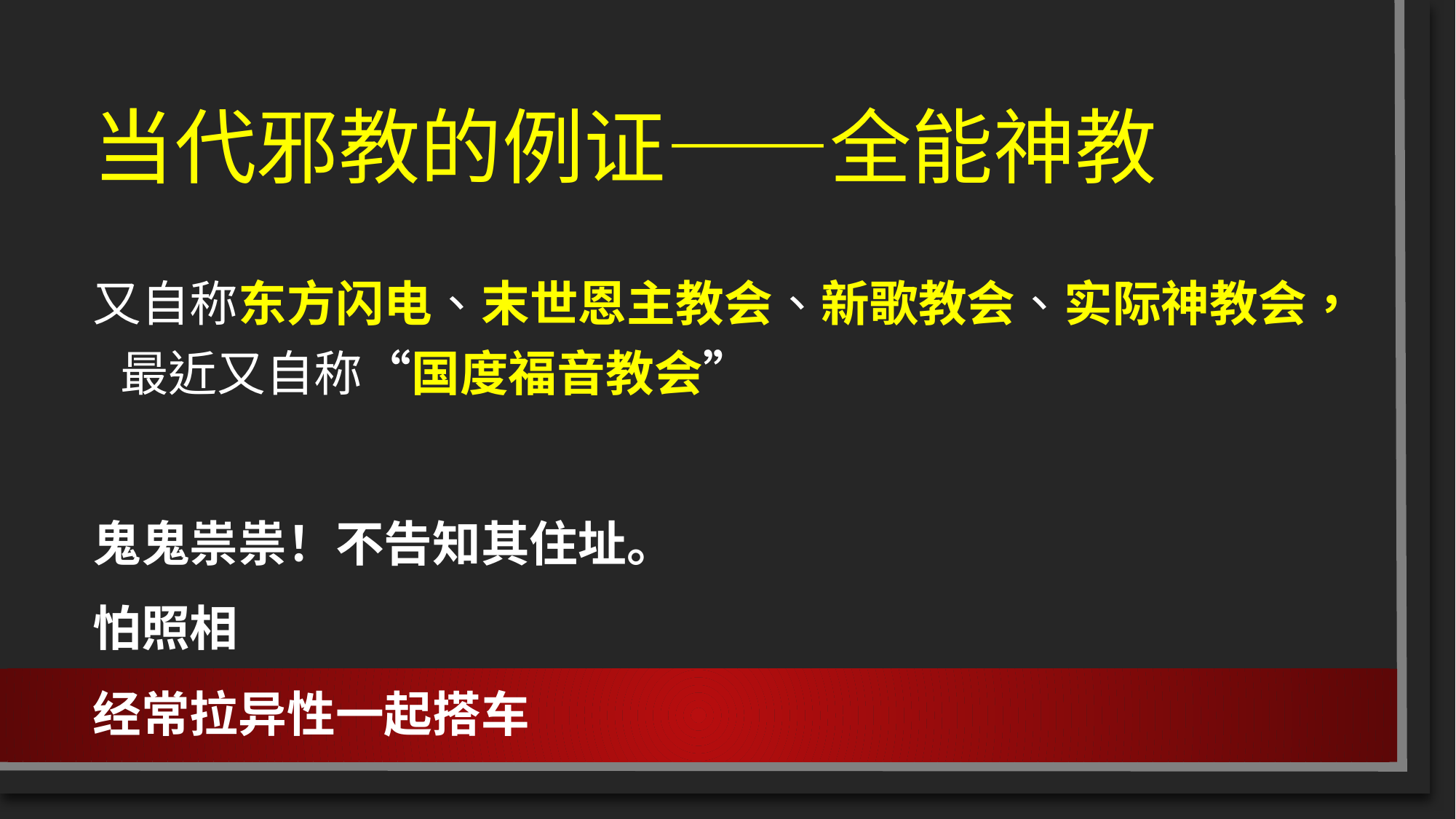

# 当代邪教的例证——全能神教
又自称东方闪电、末世恩主教会、新歌教会、实际神教会，最近又自称“国度福音教会”

鬼鬼祟祟！不告知其住址。
怕照相
经常拉异性一起搭车